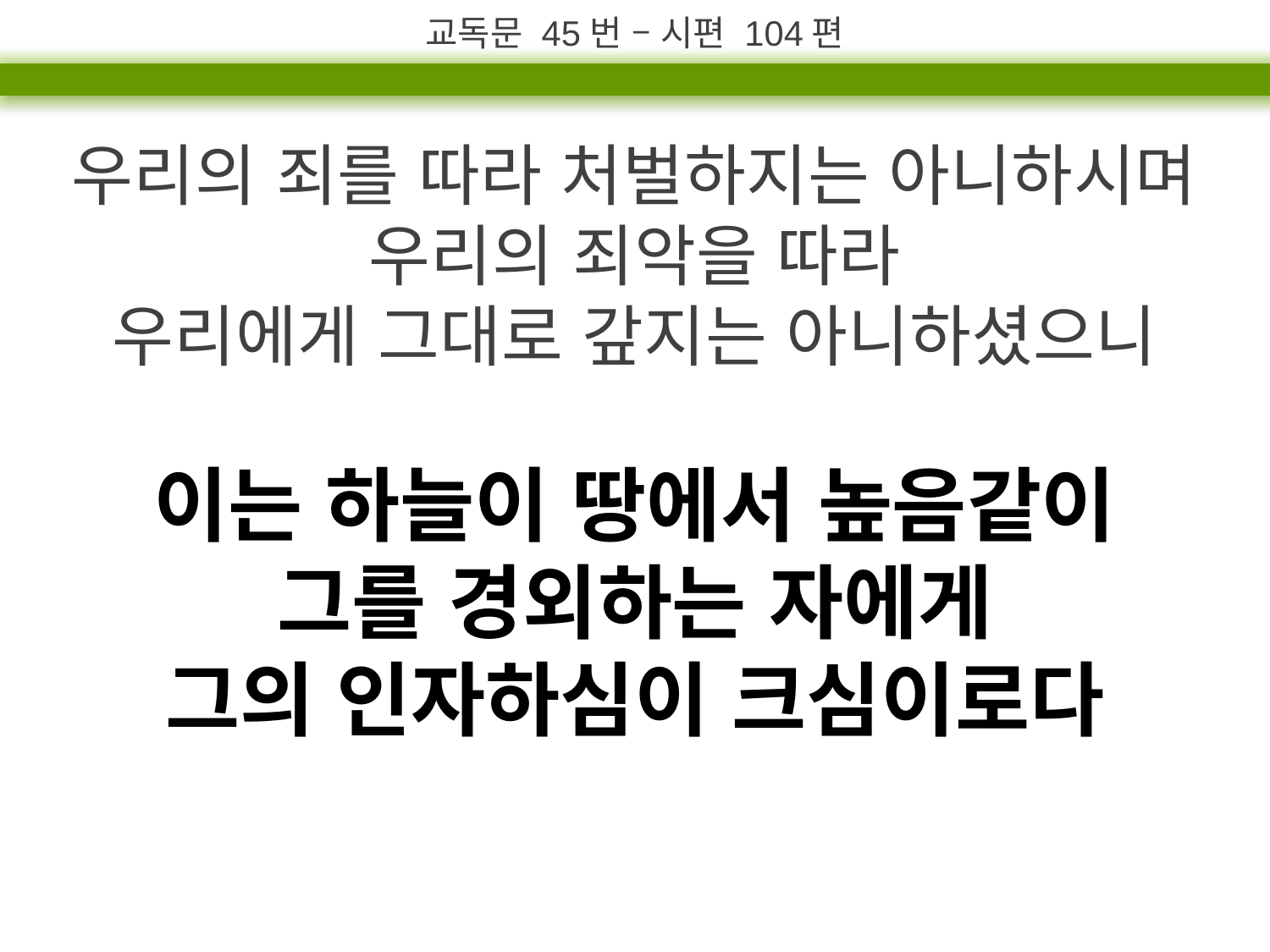

교독문 45번 – 시편 104편

우리의 죄를 따라 처벌하지는 아니하시며 우리의 죄악을 따라
우리에게 그대로 갚지는 아니하셨으니
이는 하늘이 땅에서 높음같이
그를 경외하는 자에게
그의 인자하심이 크심이로다